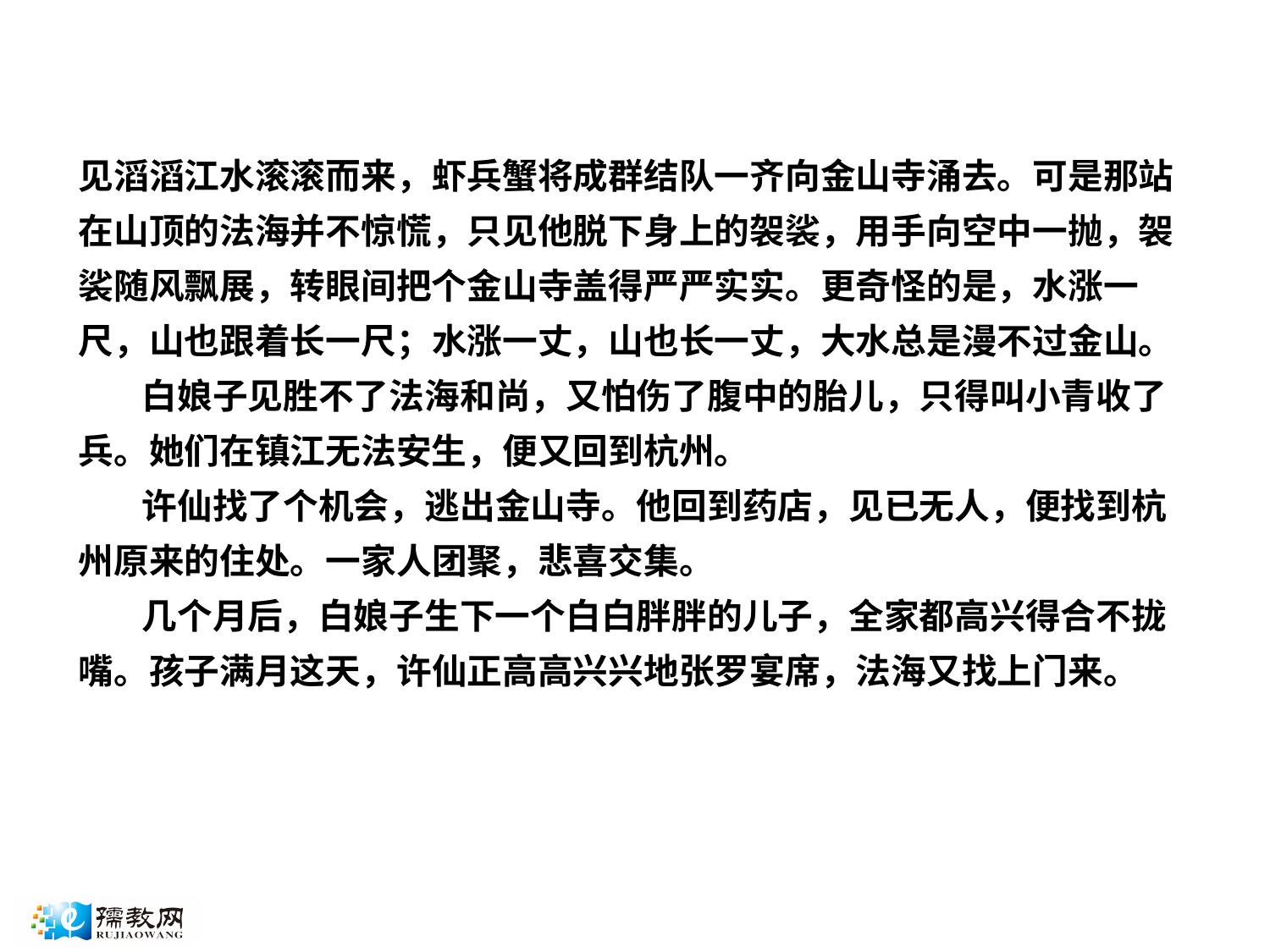

见滔滔江水滚滚而来，虾兵蟹将成群结队一齐向金山寺涌去。可是那站在山顶的法海并不惊慌，只见他脱下身上的袈裟，用手向空中一抛，袈裟随风飘展，转眼间把个金山寺盖得严严实实。更奇怪的是，水涨一尺，山也跟着长一尺；水涨一丈，山也长一丈，大水总是漫不过金山。
白娘子见胜不了法海和尚，又怕伤了腹中的胎儿，只得叫小青收了兵。她们在镇江无法安生，便又回到杭州。
许仙找了个机会，逃出金山寺。他回到药店，见已无人，便找到杭州原来的住处。一家人团聚，悲喜交集。
几个月后，白娘子生下一个白白胖胖的儿子，全家都高兴得合不拢嘴。孩子满月这天，许仙正高高兴兴地张罗宴席，法海又找上门来。